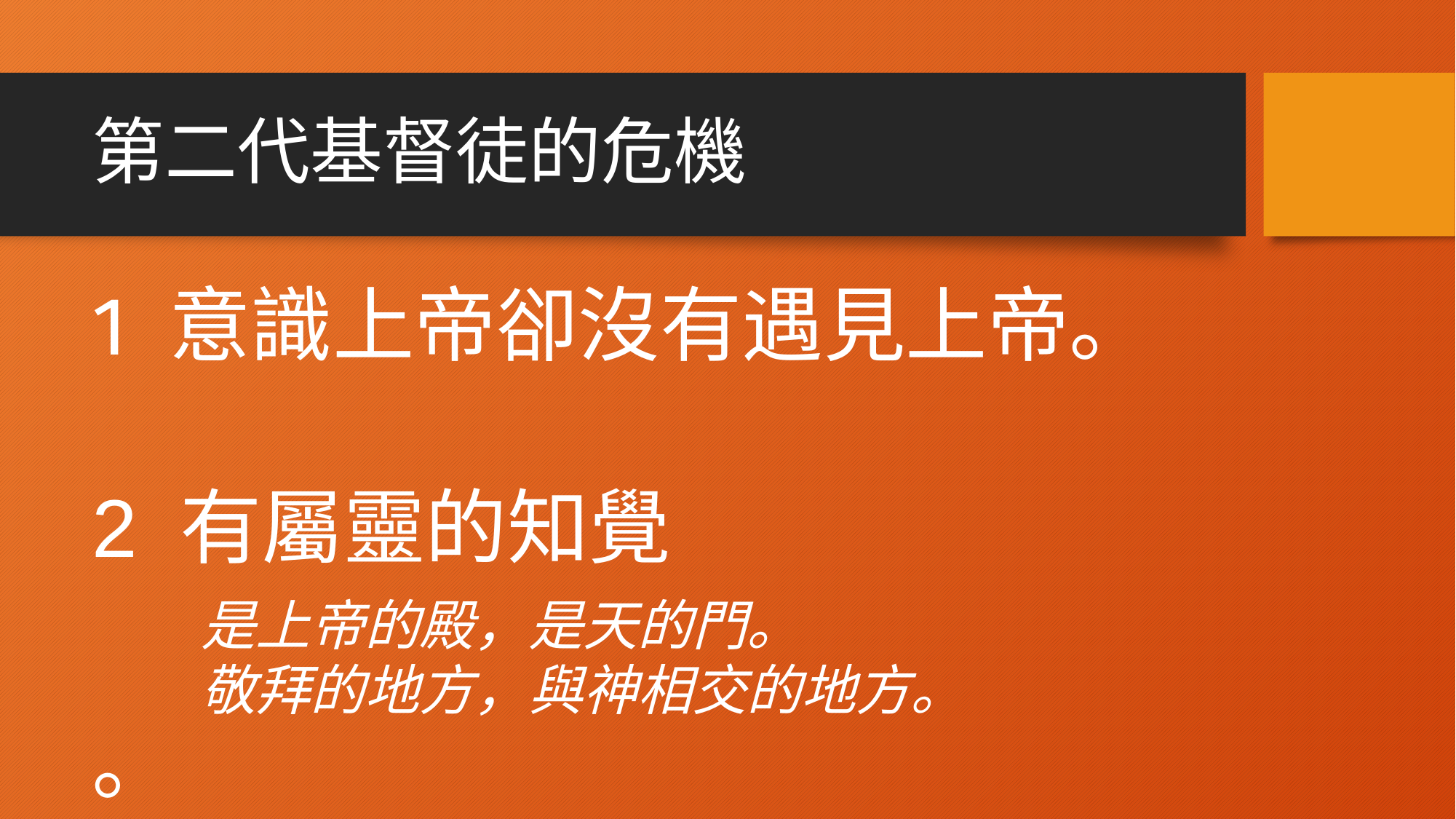

# 第二代基督徒的危機
1 意識上帝卻沒有遇見上帝。
2 有屬靈的知覺
	是上帝的殿，是天的門。
	敬拜的地方，與神相交的地方。
。